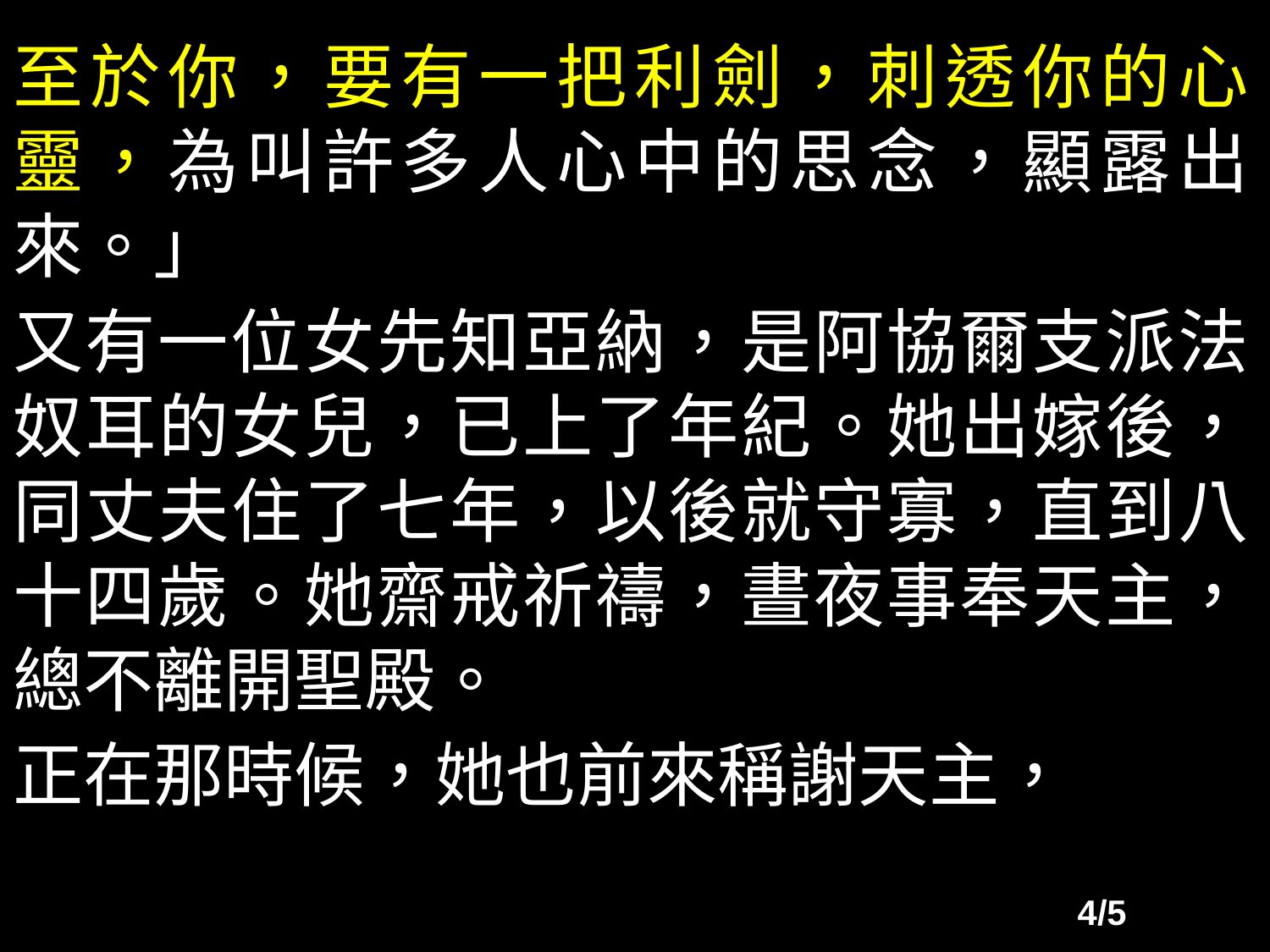

至於你，要有一把利劍，刺透你的心靈，為叫許多人心中的思念，顯露出來。」
又有一位女先知亞納，是阿協爾支派法奴耳的女兒，已上了年紀。她出嫁後，同丈夫住了七年，以後就守寡，直到八十四歲。她齋戒祈禱，晝夜事奉天主，總不離開聖殿。
正在那時候，她也前來稱謝天主，
4/5